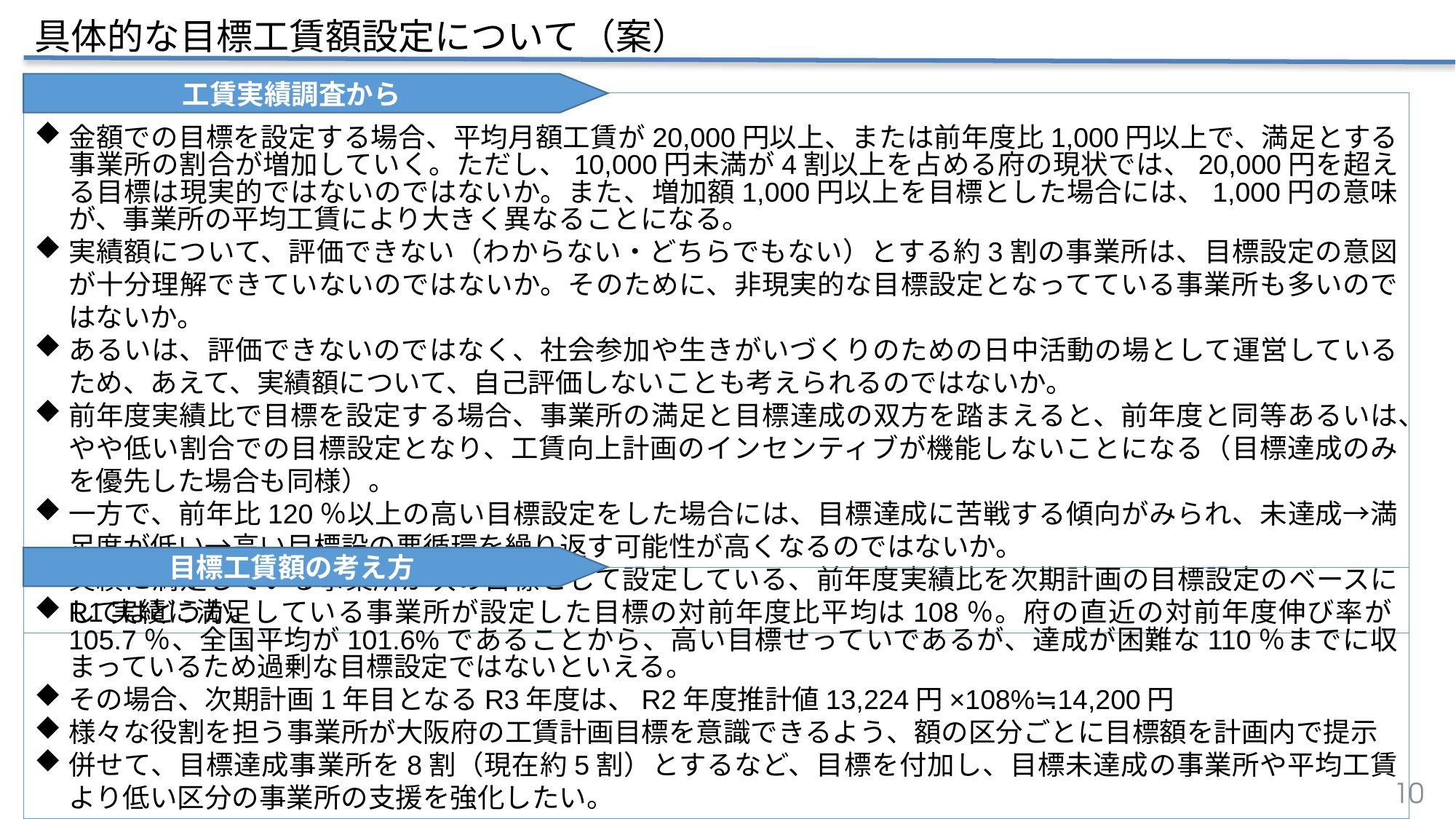

具体的な目標工賃額設定について（案）
工賃実績調査から

金額での目標を設定する場合、平均月額工賃が20,000円以上、または前年度比1,000円以上で、満足とする事業所の割合が増加していく。ただし、10,000円未満が4割以上を占める府の現状では、20,000円を超える目標は現実的ではないのではないか。また、増加額1,000円以上を目標とした場合には、1,000円の意味が、事業所の平均工賃により大きく異なることになる。
実績額について、評価できない（わからない・どちらでもない）とする約3割の事業所は、目標設定の意図が十分理解できていないのではないか。そのために、非現実的な目標設定となってている事業所も多いのではないか。
あるいは、評価できないのではなく、社会参加や生きがいづくりのための日中活動の場として運営しているため、あえて、実績額について、自己評価しないことも考えられるのではないか。
前年度実績比で目標を設定する場合、事業所の満足と目標達成の双方を踏まえると、前年度と同等あるいは、やや低い割合での目標設定となり、工賃向上計画のインセンティブが機能しないことになる（目標達成のみを優先した場合も同様）。
一方で、前年比120％以上の高い目標設定をした場合には、目標達成に苦戦する傾向がみられ、未達成→満足度が低い→高い目標設の悪循環を繰り返す可能性が高くなるのではないか。
実績に満足している事業所が次の目標として設定している、前年度実績比を次期計画の目標設定のベースにしてはどうか。
目標工賃額の考え方

R1実績に満足している事業所が設定した目標の対前年度比平均は108％。府の直近の対前年度伸び率が105.7％、全国平均が101.6%であることから、高い目標せっていであるが、達成が困難な110％までに収まっているため過剰な目標設定ではないといえる。
その場合、次期計画1年目となるR3年度は、R2年度推計値13,224円×108%≒14,200円
様々な役割を担う事業所が大阪府の工賃計画目標を意識できるよう、額の区分ごとに目標額を計画内で提示
併せて、目標達成事業所を8割（現在約5割）とするなど、目標を付加し、目標未達成の事業所や平均工賃より低い区分の事業所の支援を強化したい。
10